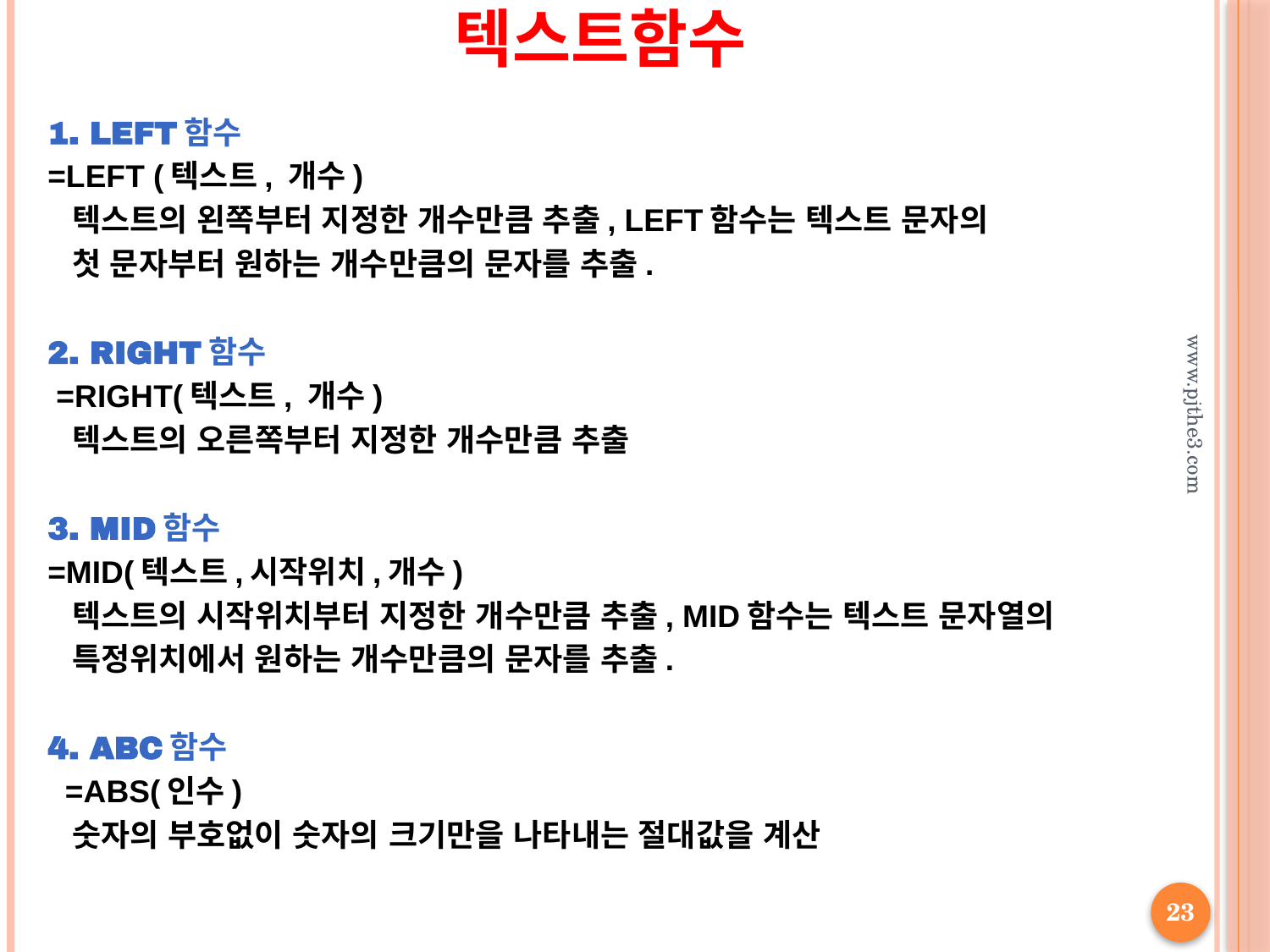

텍스트함수
1. LEFT함수
=LEFT (텍스트, 개수)
  텍스트의 왼쪽부터 지정한 개수만큼 추출, LEFT함수는 텍스트 문자의
  첫 문자부터 원하는 개수만큼의 문자를 추출.

2. RIGHT함수
 =RIGHT(텍스트, 개수)
  텍스트의 오른쪽부터 지정한 개수만큼 추출

3. MID함수
=MID(텍스트,시작위치,개수)
  텍스트의 시작위치부터 지정한 개수만큼 추출, MID함수는 텍스트 문자열의
  특정위치에서 원하는 개수만큼의 문자를 추출.

4. ABC함수
  =ABS(인수)
  숫자의 부호없이 숫자의 크기만을 나타내는 절대값을 계산

www.pjthe3.com
23